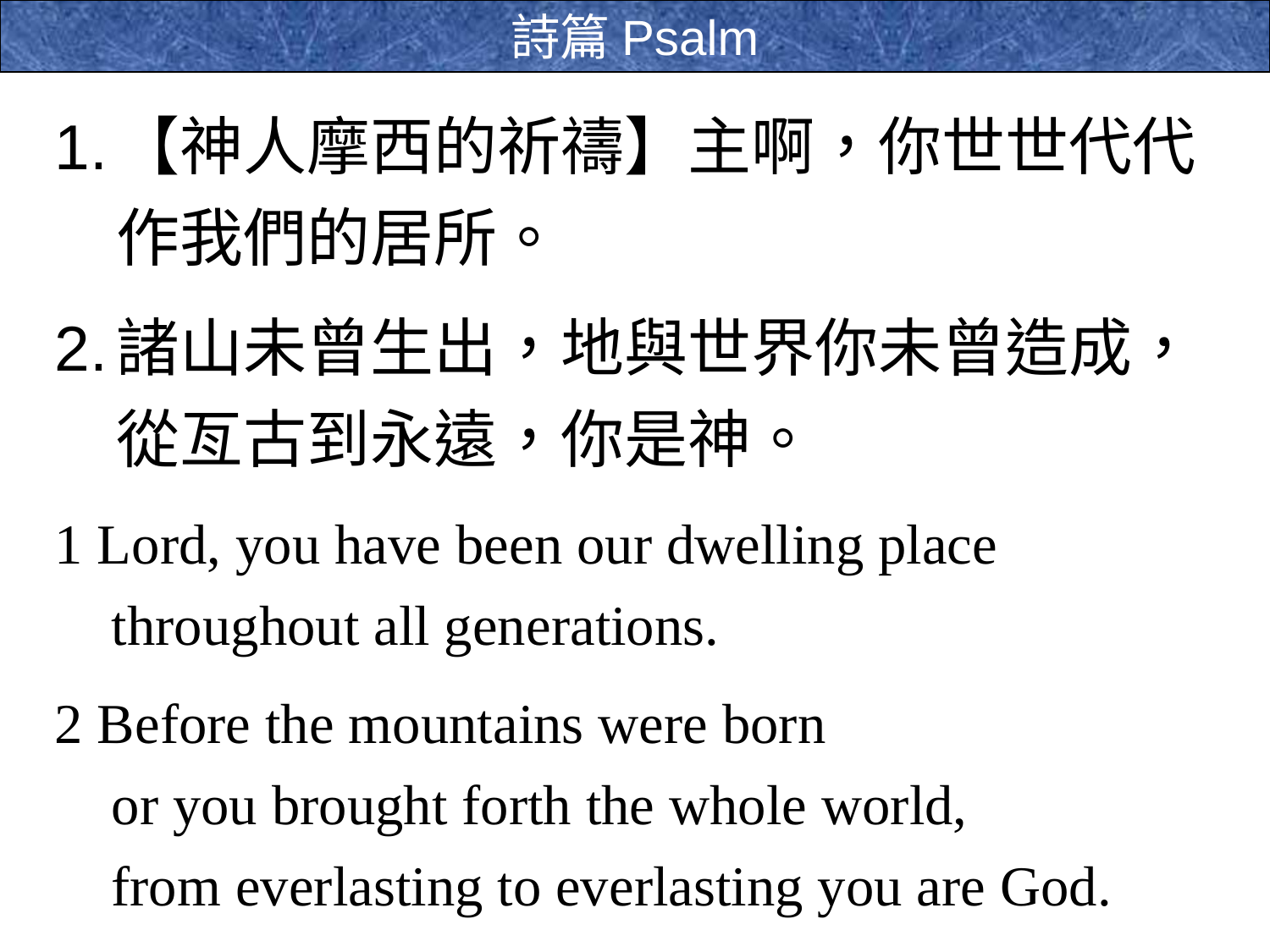

詩篇Psalm 90

【神人摩西的祈禱】主啊，你世世代代作我們的居所。
諸山未曾生出，地與世界你未曾造成，從亙古到永遠，你是神。
1 Lord, you have been our dwelling place
    throughout all generations.
2 Before the mountains were born
    or you brought forth the whole world,
    from everlasting to everlasting you are God.